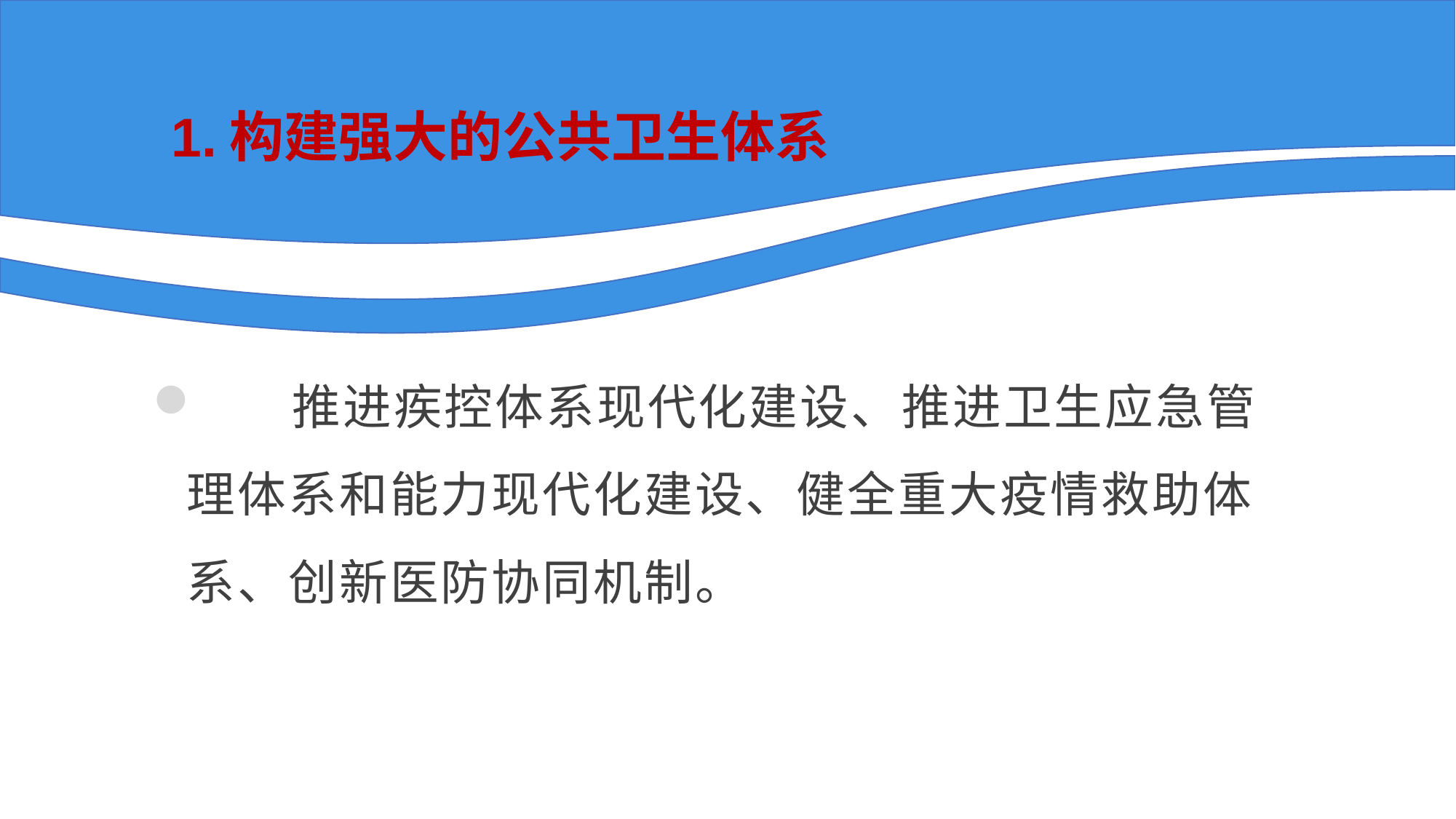

1.构建强大的公共卫生体系

      推进疾控体系现代化建设、推进卫生应急管理体系和能力现代化建设、健全重大疫情救助体系、创新医防协同机制。